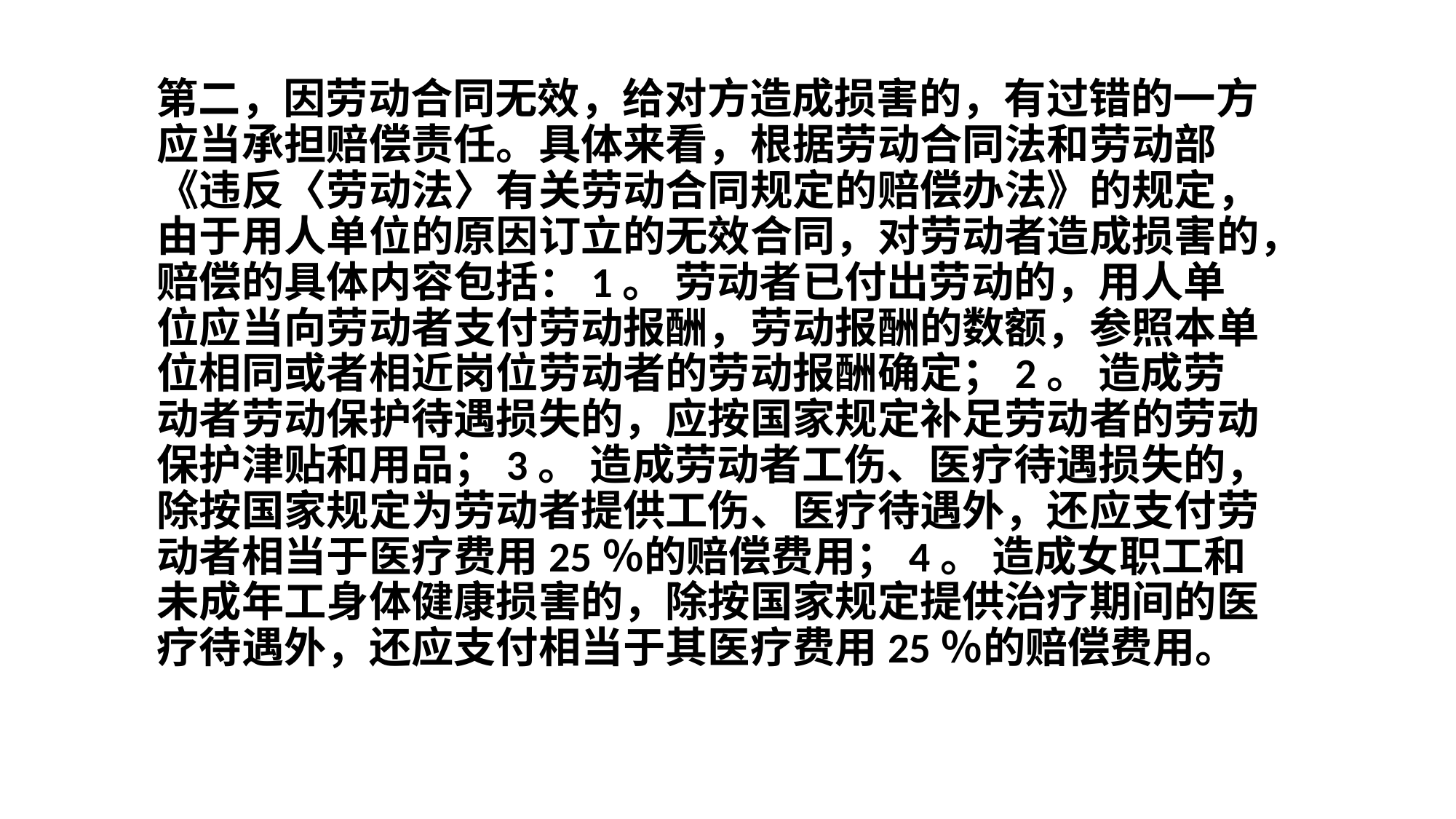

第二，因劳动合同无效，给对方造成损害的，有过错的一方应当承担赔偿责任。具体来看，根据劳动合同法和劳动部《违反〈劳动法〉有关劳动合同规定的赔偿办法》的规定，由于用人单位的原因订立的无效合同，对劳动者造成损害的，赔偿的具体内容包括：1。 劳动者已付出劳动的，用人单位应当向劳动者支付劳动报酬，劳动报酬的数额，参照本单位相同或者相近岗位劳动者的劳动报酬确定；2。 造成劳动者劳动保护待遇损失的，应按国家规定补足劳动者的劳动保护津贴和用品；3。 造成劳动者工伤、医疗待遇损失的，除按国家规定为劳动者提供工伤、医疗待遇外，还应支付劳动者相当于医疗费用25％的赔偿费用；4。 造成女职工和未成年工身体健康损害的，除按国家规定提供治疗期间的医疗待遇外，还应支付相当于其医疗费用25％的赔偿费用。

57